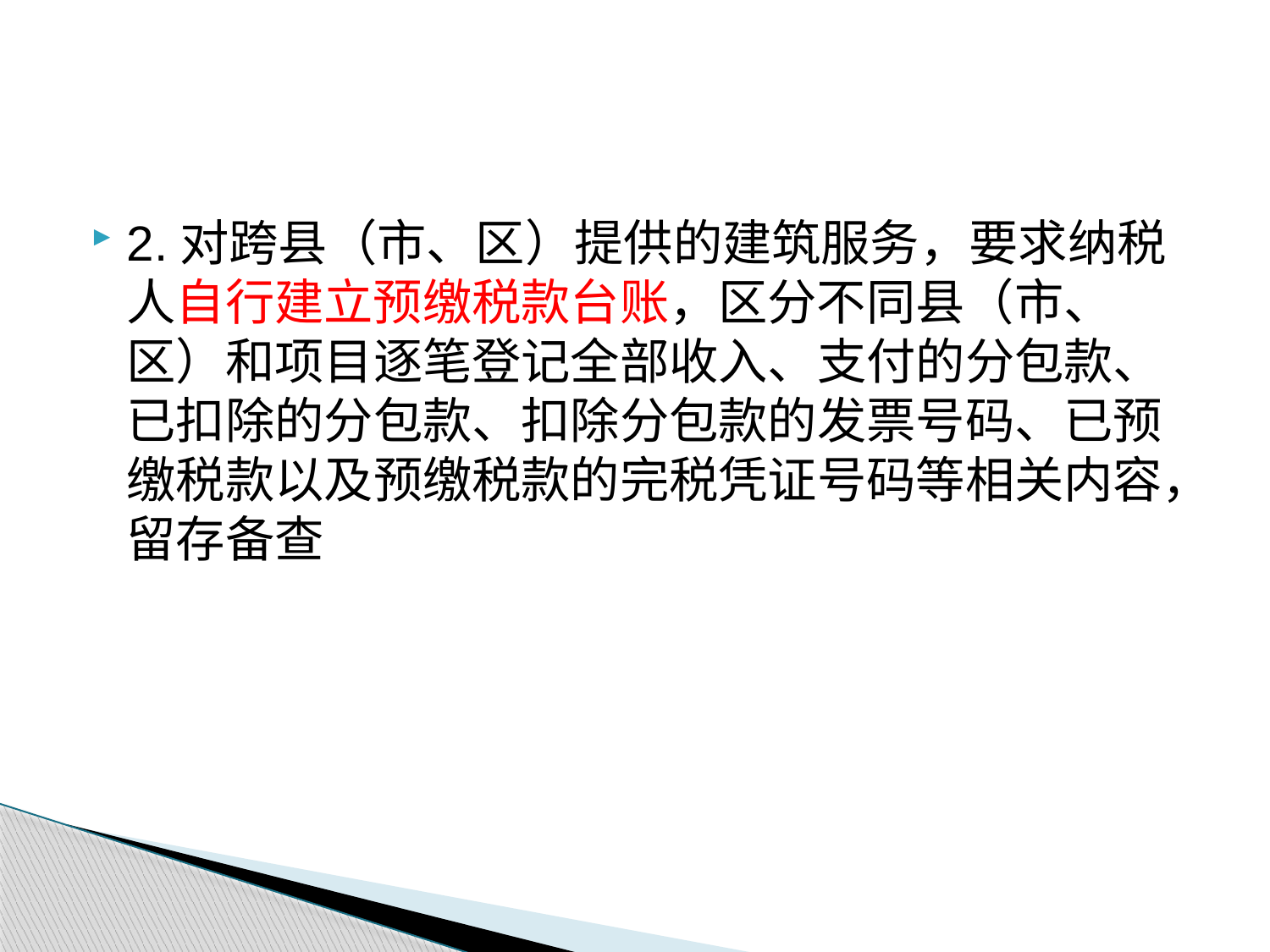

#
2.对跨县（市、区）提供的建筑服务，要求纳税人自行建立预缴税款台账，区分不同县（市、区）和项目逐笔登记全部收入、支付的分包款、已扣除的分包款、扣除分包款的发票号码、已预缴税款以及预缴税款的完税凭证号码等相关内容，留存备查